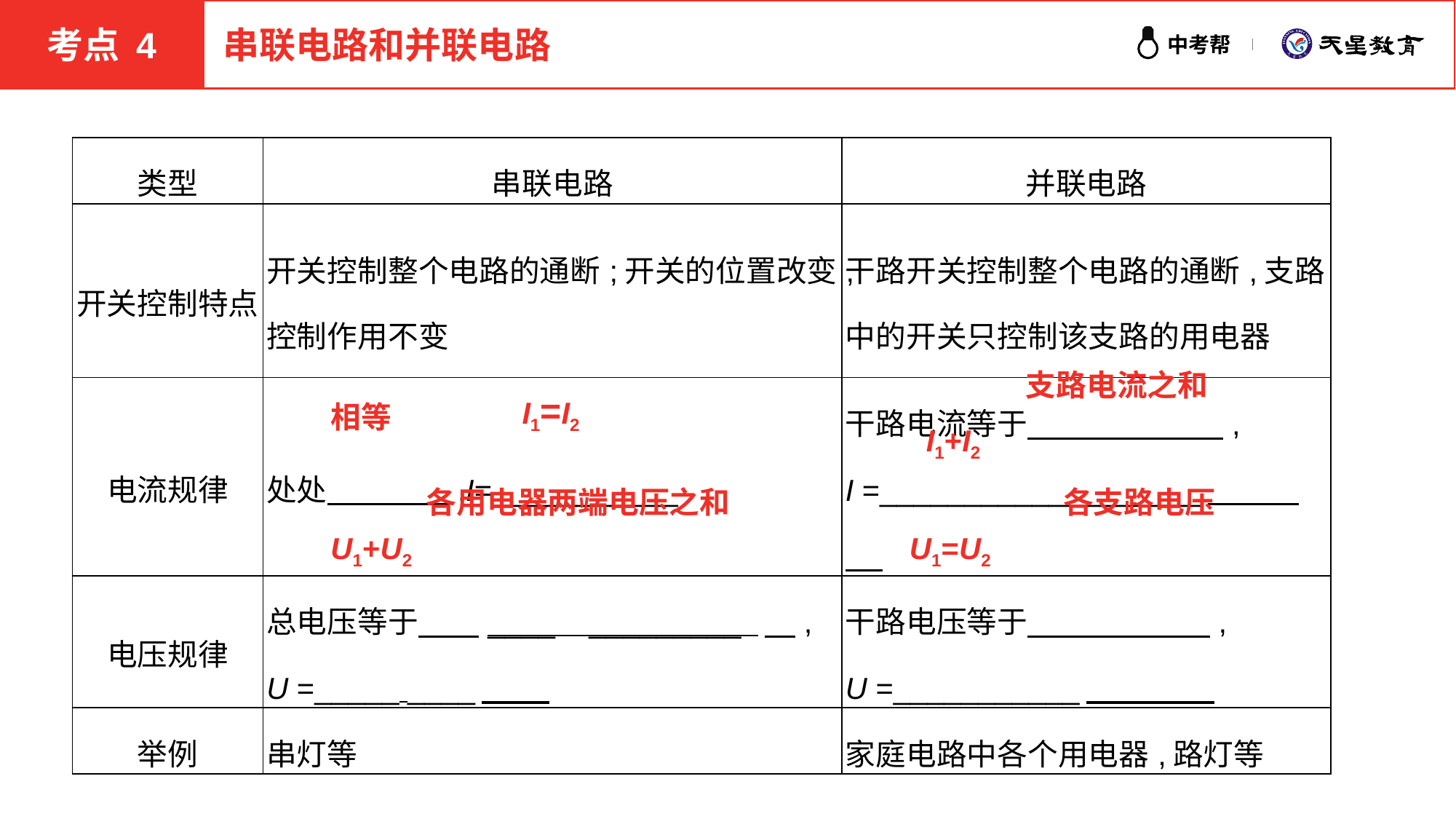

考点 4
串联电路和并联电路
| 类型 | 串联电路 | 并联电路 |
| --- | --- | --- |
| 开关控制特点 | 开关控制整个电路的通断;开关的位置改变,控制作用不变 | 干路开关控制整个电路的通断,支路中的开关只控制该支路的用电器 |
| 电流规律 | 处处　　　　,I=\_\_\_\_\_\_\_\_\_\_\_ | 干路电流等于　 　　　, I =\_\_\_\_\_\_\_\_\_\_\_\_\_\_\_\_\_\_\_ |
| 电压规律 | 总电压等于　　\_\_\_\_ \_\_\_\_\_\_\_\_\_ 　, U =\_\_\_\_\_ \_\_\_\_ | 干路电压等于　 　 　　, U =\_\_\_\_\_\_\_\_\_\_\_ |
| 举例 | 串灯等 | 家庭电路中各个用电器,路灯等 |
支路电流之和
I1=I2
相等
I1+I2
各用电器两端电压之和
各支路电压
U1+U2
U1=U2